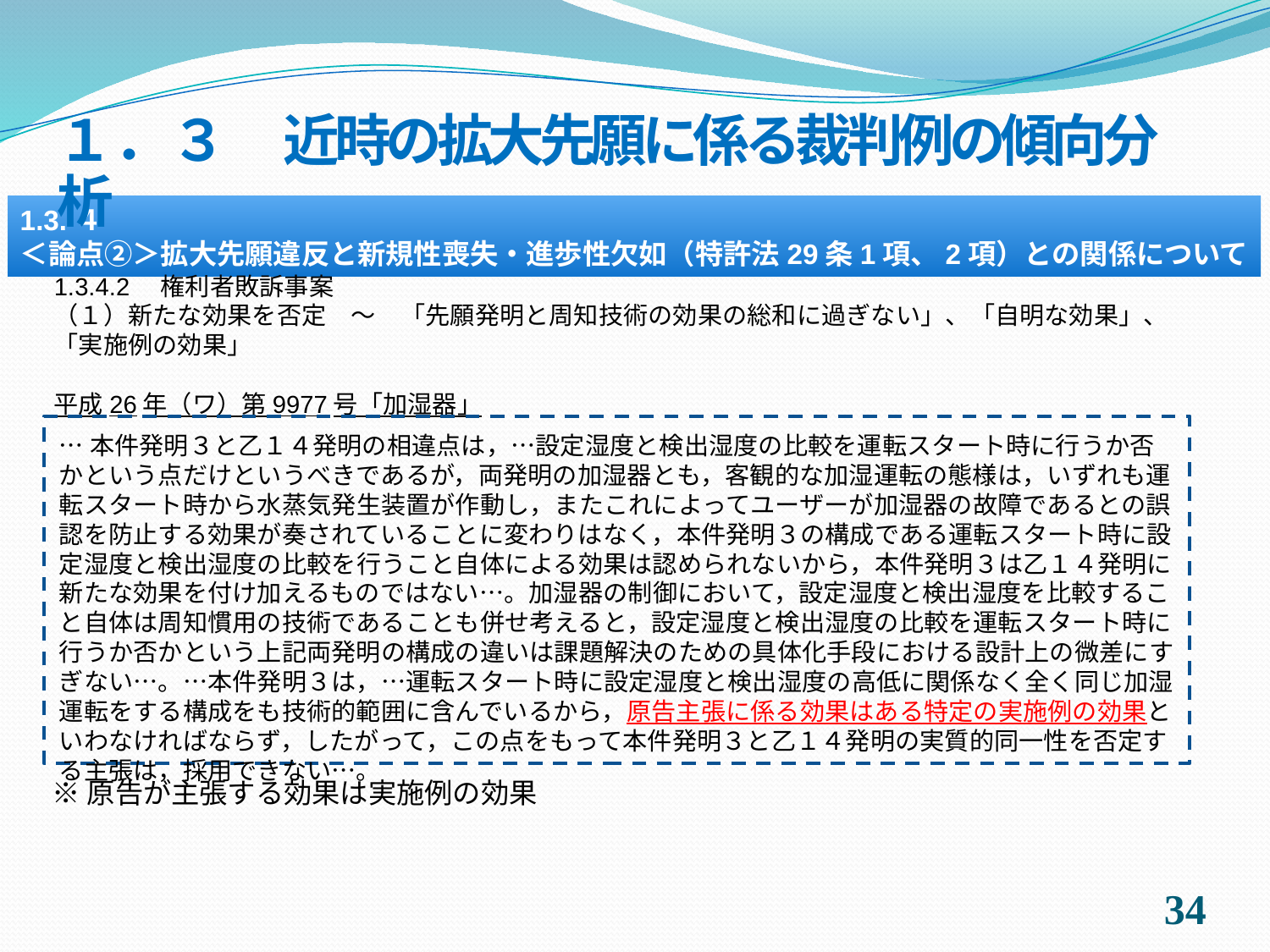

１．３　近時の拡大先願に係る裁判例の傾向分析
1.3.４
＜論点②＞拡大先願違反と新規性喪失・進歩性欠如（特許法29条1項、2項）との関係について
1.3.4.2　権利者敗訴事案
（１）新たな効果を否定　～　「先願発明と周知技術の効果の総和に過ぎない」、「自明な効果」、「実施例の効果」

平成26年（ワ）第9977号「加湿器」

…本件発明３と乙１４発明の相違点は，…設定湿度と検出湿度の比較を運転スタート時に行うか否かという点だけというべきであるが，両発明の加湿器とも，客観的な加湿運転の態様は，いずれも運転スタート時から水蒸気発生装置が作動し，またこれによってユーザーが加湿器の故障であるとの誤認を防止する効果が奏されていることに変わりはなく，本件発明３の構成である運転スタート時に設定湿度と検出湿度の比較を行うこと自体による効果は認められないから，本件発明３は乙１４発明に新たな効果を付け加えるものではない…。加湿器の制御において，設定湿度と検出湿度を比較すること自体は周知慣用の技術であることも併せ考えると，設定湿度と検出湿度の比較を運転スタート時に行うか否かという上記両発明の構成の違いは課題解決のための具体化手段における設計上の微差にすぎない…。…本件発明３は，…運転スタート時に設定湿度と検出湿度の高低に関係なく全く同じ加湿運転をする構成をも技術的範囲に含んでいるから，原告主張に係る効果はある特定の実施例の効果といわなければならず，したがって，この点をもって本件発明３と乙１４発明の実質的同一性を否定する主張は，採用できない…。
※原告が主張する効果は実施例の効果
34